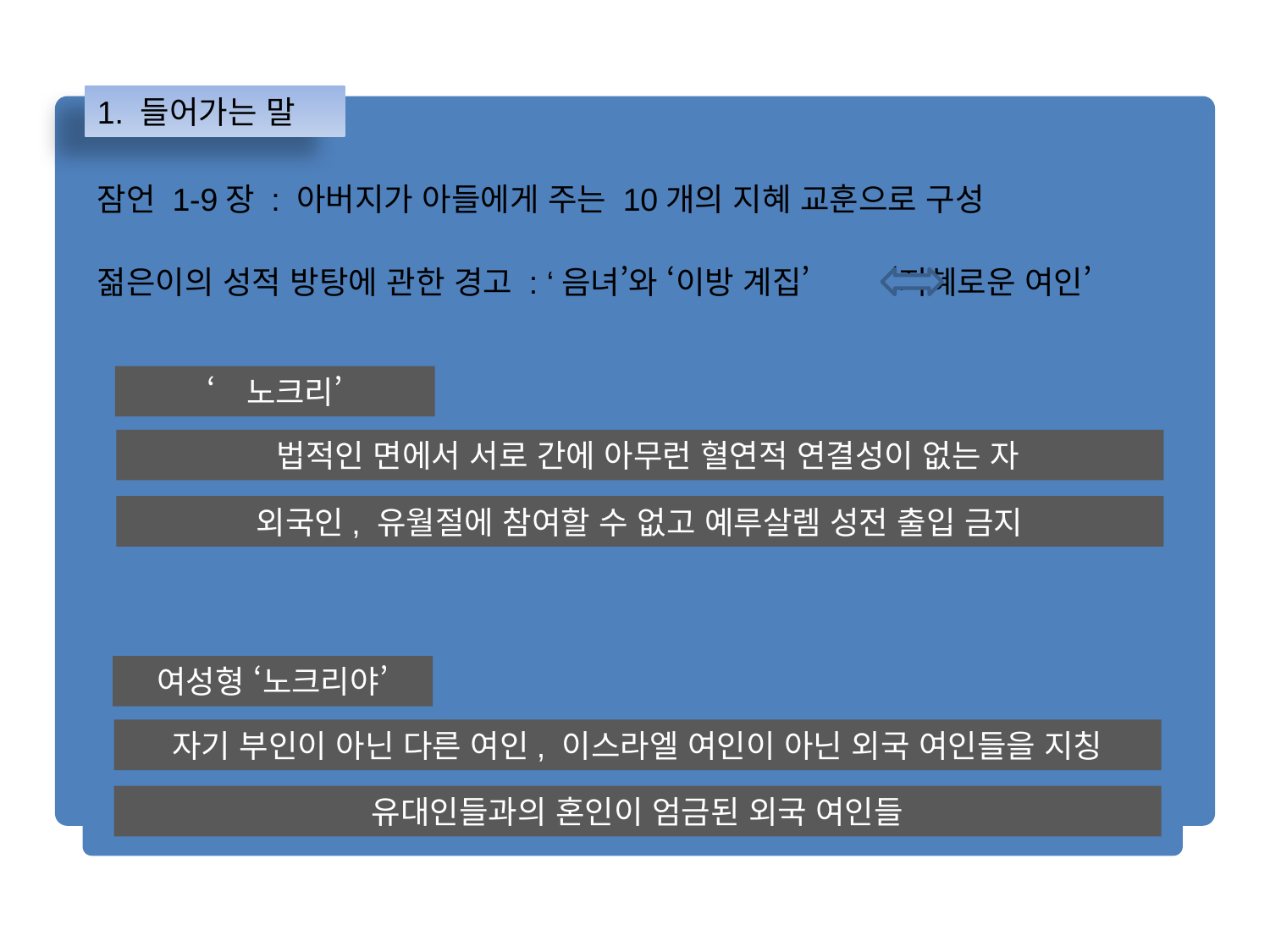

1. 들어가는 말

잠언 1-9장 : 아버지가 아들에게 주는 10개의 지혜 교훈으로 구성
젊은이의 성적 방탕에 관한 경고 : ‘음녀’와 ‘이방 계집’         ‘지혜로운 여인’

‘노크리’
 법적인 면에서 서로 간에 아무런 혈연적 연결성이 없는 자
외국인, 유월절에 참여할 수 없고 예루살렘 성전 출입 금지

여성형 ‘노크리야’
자기 부인이 아닌 다른 여인, 이스라엘 여인이 아닌 외국 여인들을 지칭
유대인들과의 혼인이 엄금된 외국 여인들